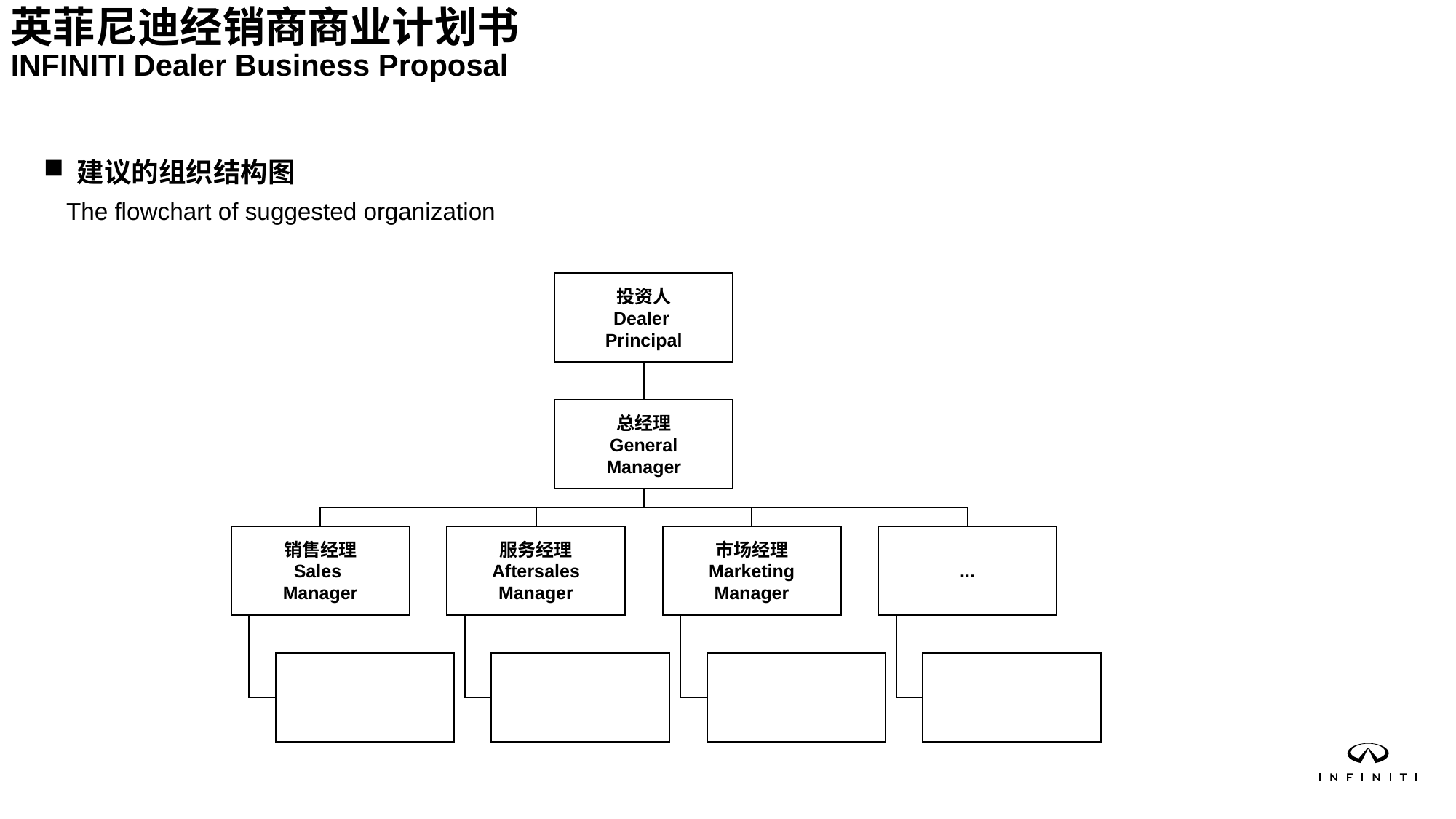

英菲尼迪经销商商业计划书
INFINITI Dealer Business Proposal
 建议的组织结构图
   The flowchart of suggested organization
投资人
Dealer
Principal
总经理
General
Manager
销售经理
Sales
Manager

服务经理
Aftersales
Manager

市场经理
Marketing
Manager

...